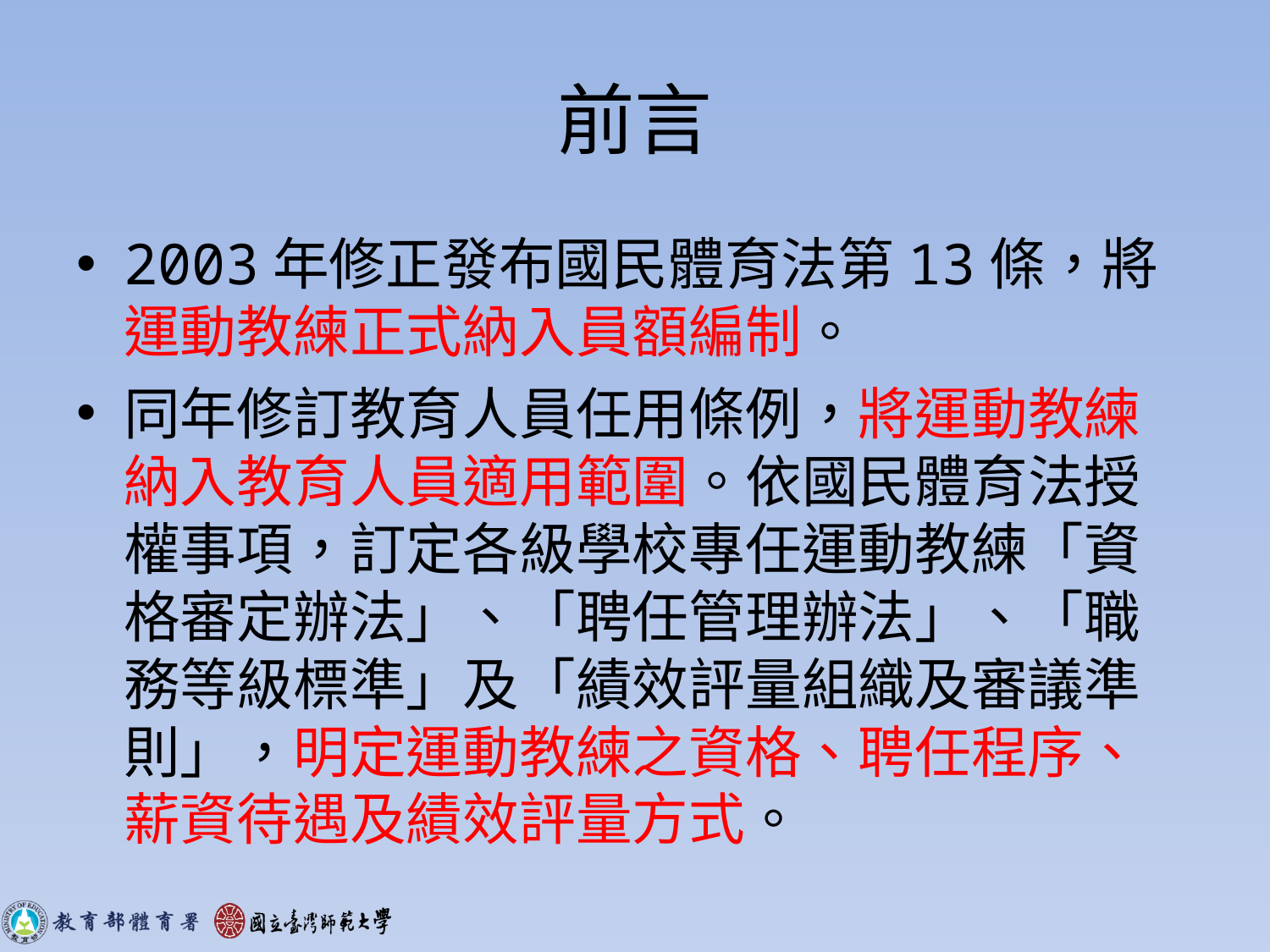

# 前言
2003年修正發布國民體育法第13條，將運動教練正式納入員額編制。
同年修訂教育人員任用條例，將運動教練納入教育人員適用範圍。依國民體育法授權事項，訂定各級學校專任運動教練「資格審定辦法」、「聘任管理辦法」、「職務等級標準」及「績效評量組織及審議準則」，明定運動教練之資格、聘任程序、薪資待遇及績效評量方式。